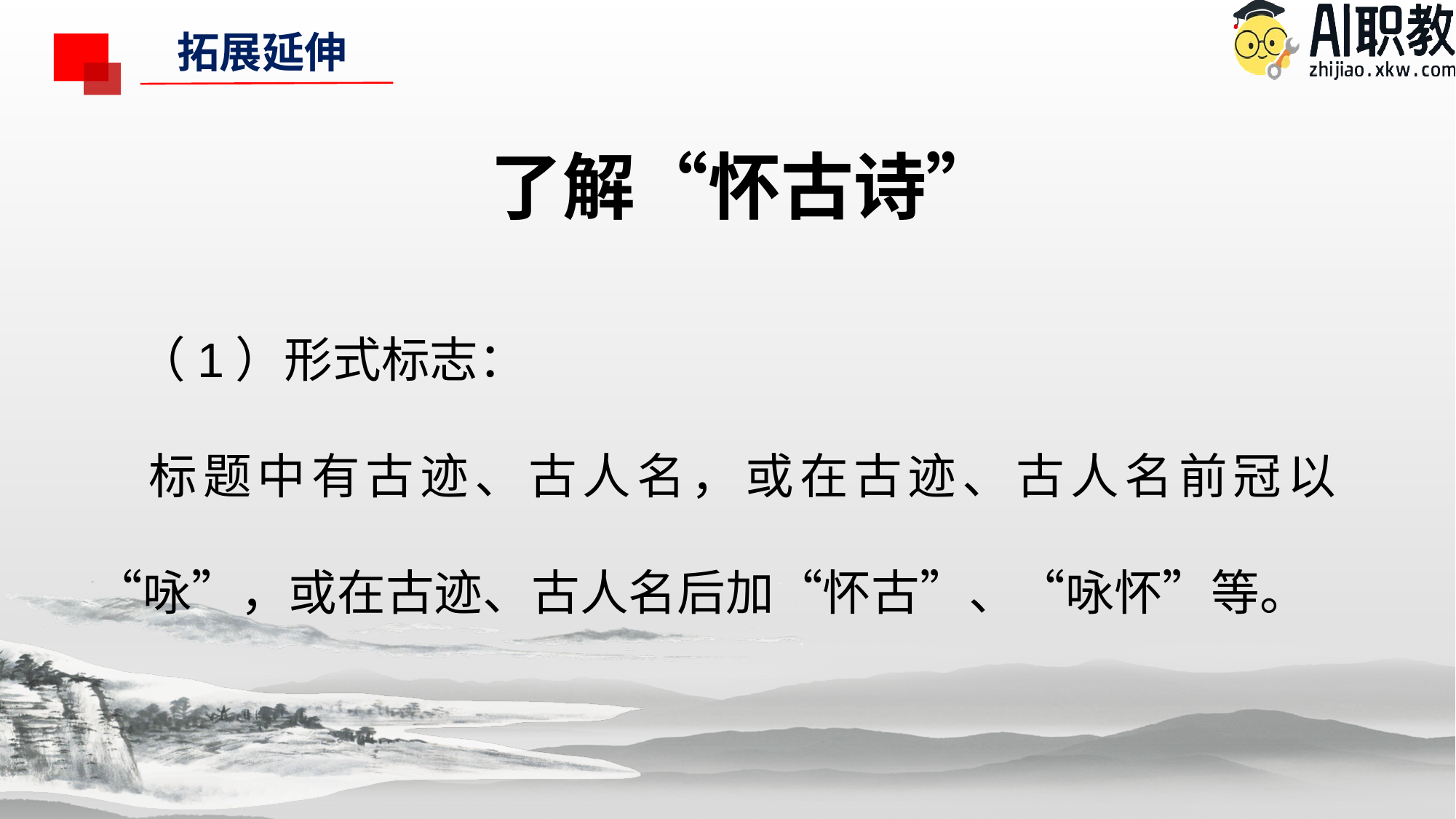

拓展延伸

了解“怀古诗”
（1）形式标志：
标题中有古迹、古人名，或在古迹、古人名前冠以“咏”，或在古迹、古人名后加“怀古”、“咏怀”等。